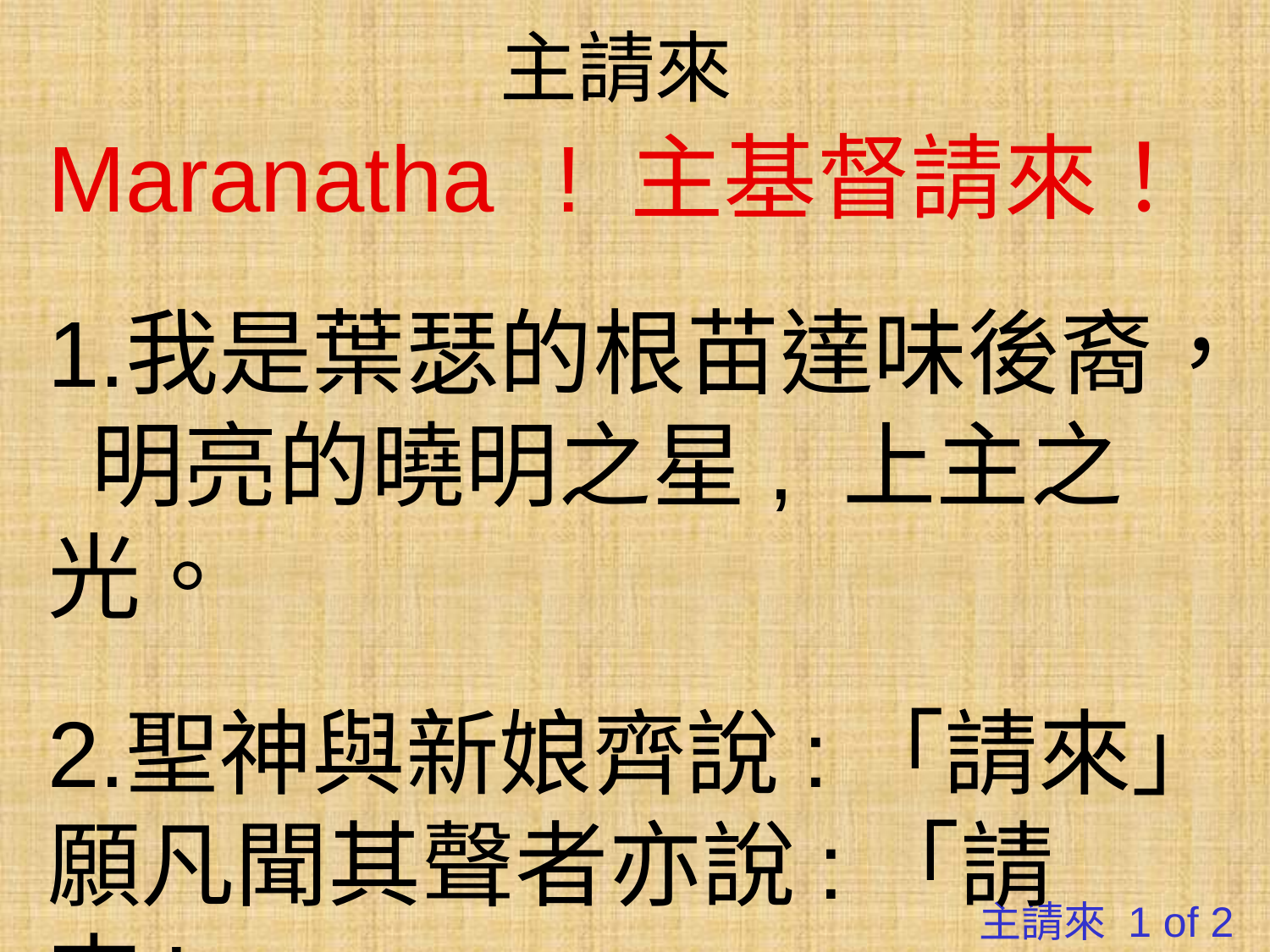

主請來
Maranatha	! 主基督請來！

我是葉瑟的根苗達味後裔，
 明亮的曉明之星, 上主之光。

聖神與新娘齊說:「請來」
願凡聞其聲者亦說:「請來!」
主請來 1 of 2